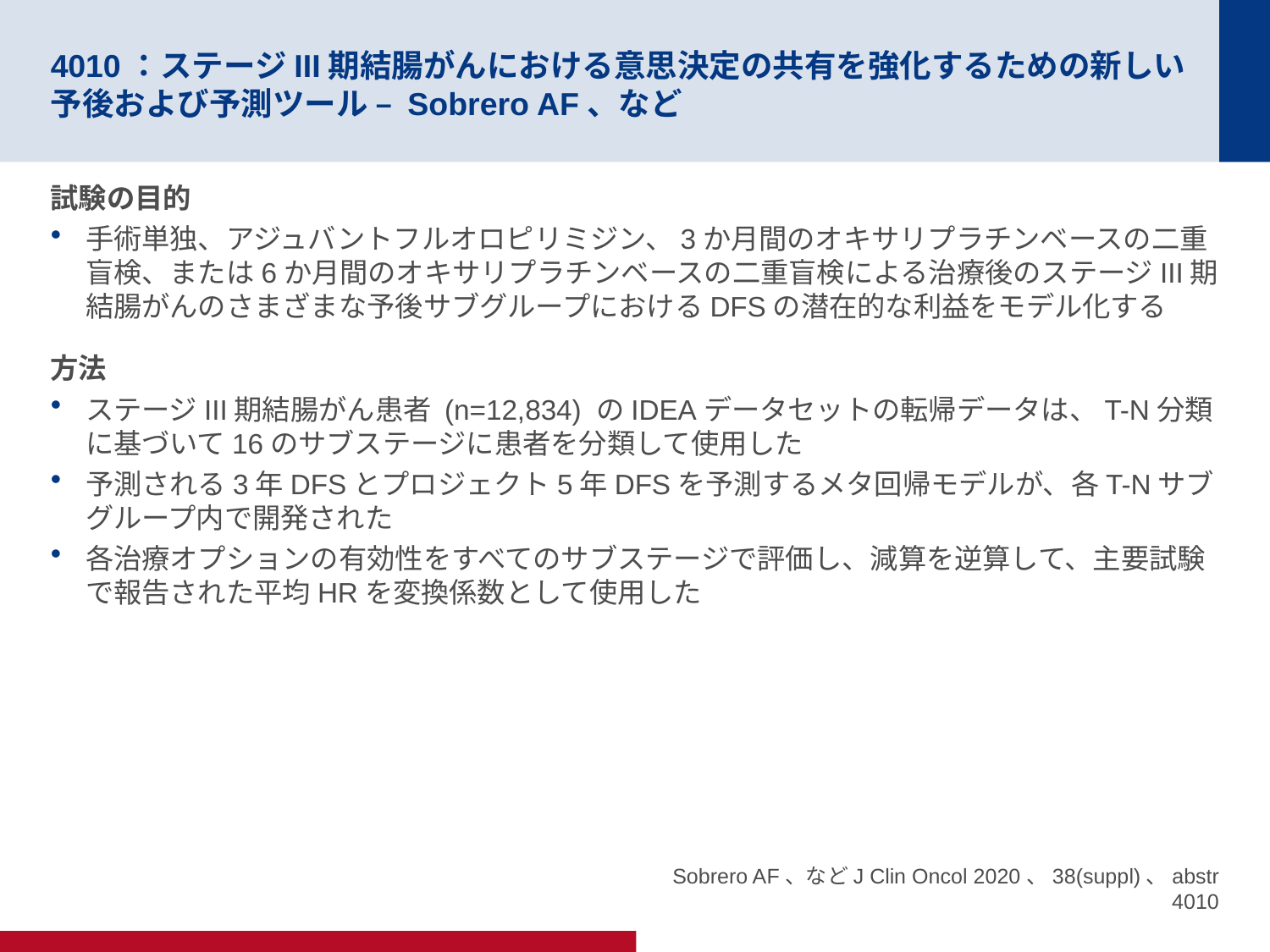

# 4010：ステージIII期結腸がんにおける意思決定の共有を強化するための新しい予後および予測ツール – Sobrero AF、など
試験の目的
手術単独、アジュバントフルオロピリミジン、3か月間のオキサリプラチンベースの二重盲検、または6か月間のオキサリプラチンベースの二重盲検による治療後のステージIII期結腸がんのさまざまな予後サブグループにおけるDFSの潜在的な利益をモデル化する
方法
ステージIII期結腸がん患者 (n=12,834) のIDEAデータセットの転帰データは、T-N分類に基づいて16のサブステージに患者を分類して使用した
予測される3年DFSとプロジェクト5年DFSを予測するメタ回帰モデルが、各T-Nサブグループ内で開発された
各治療オプションの有効性をすべてのサブステージで評価し、減算を逆算して、主要試験で報告された平均HRを変換係数として使用した
Sobrero AF、などJ Clin Oncol 2020、38(suppl)、abstr 4010